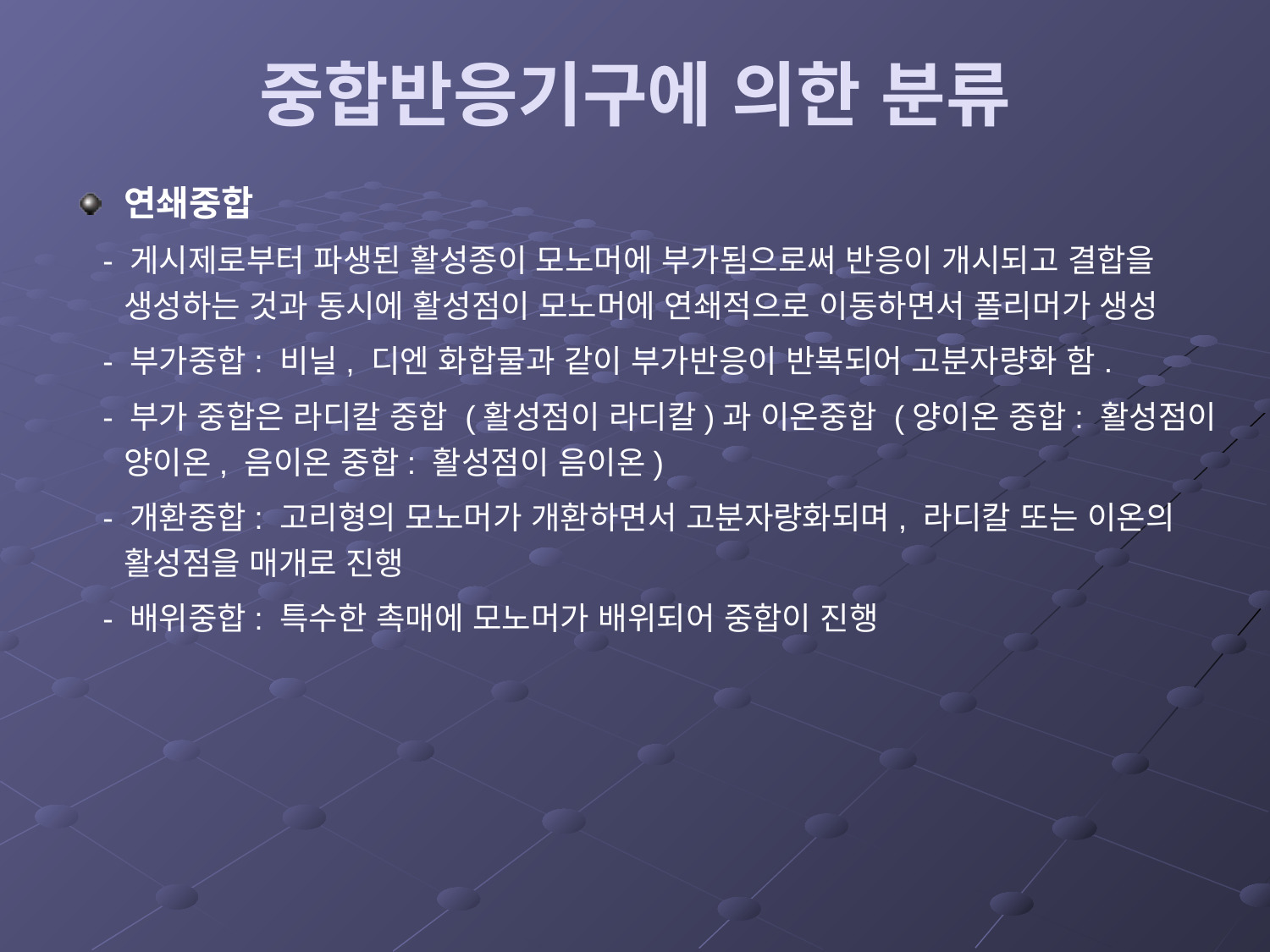

중합반응기구에 의한 분류
연쇄중합
   - 게시제로부터 파생된 활성종이 모노머에 부가됨으로써 반응이 개시되고 결합을 생성하는 것과 동시에 활성점이 모노머에 연쇄적으로 이동하면서 폴리머가 생성
   - 부가중합: 비닐, 디엔 화합물과 같이 부가반응이 반복되어 고분자량화 함.
   - 부가 중합은 라디칼 중합 (활성점이 라디칼)과 이온중합 (양이온 중합: 활성점이 양이온, 음이온 중합: 활성점이 음이온)
   - 개환중합: 고리형의 모노머가 개환하면서 고분자량화되며, 라디칼 또는 이온의 활성점을 매개로 진행
   - 배위중합: 특수한 촉매에 모노머가 배위되어 중합이 진행